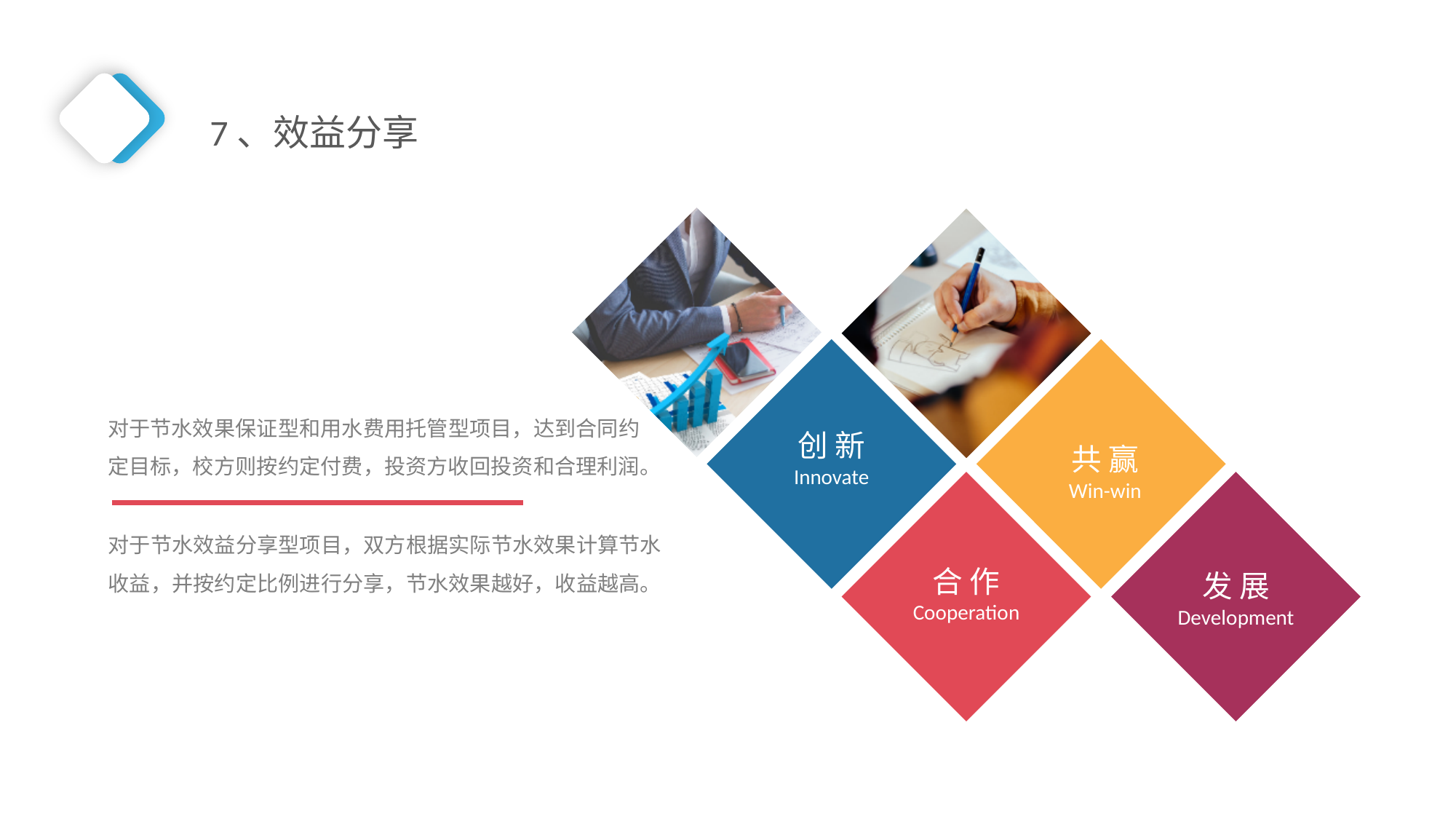

7、效益分享

创 新
Innovate

共 赢
Win-win
对于节水效果保证型和用水费用托管型项目，达到合同约定目标，校方则按约定付费，投资方收回投资和合理利润。

合 作
Cooperation

发 展
Development
对于节水效益分享型项目，双方根据实际节水效果计算节水收益，并按约定比例进行分享，节水效果越好，收益越高。